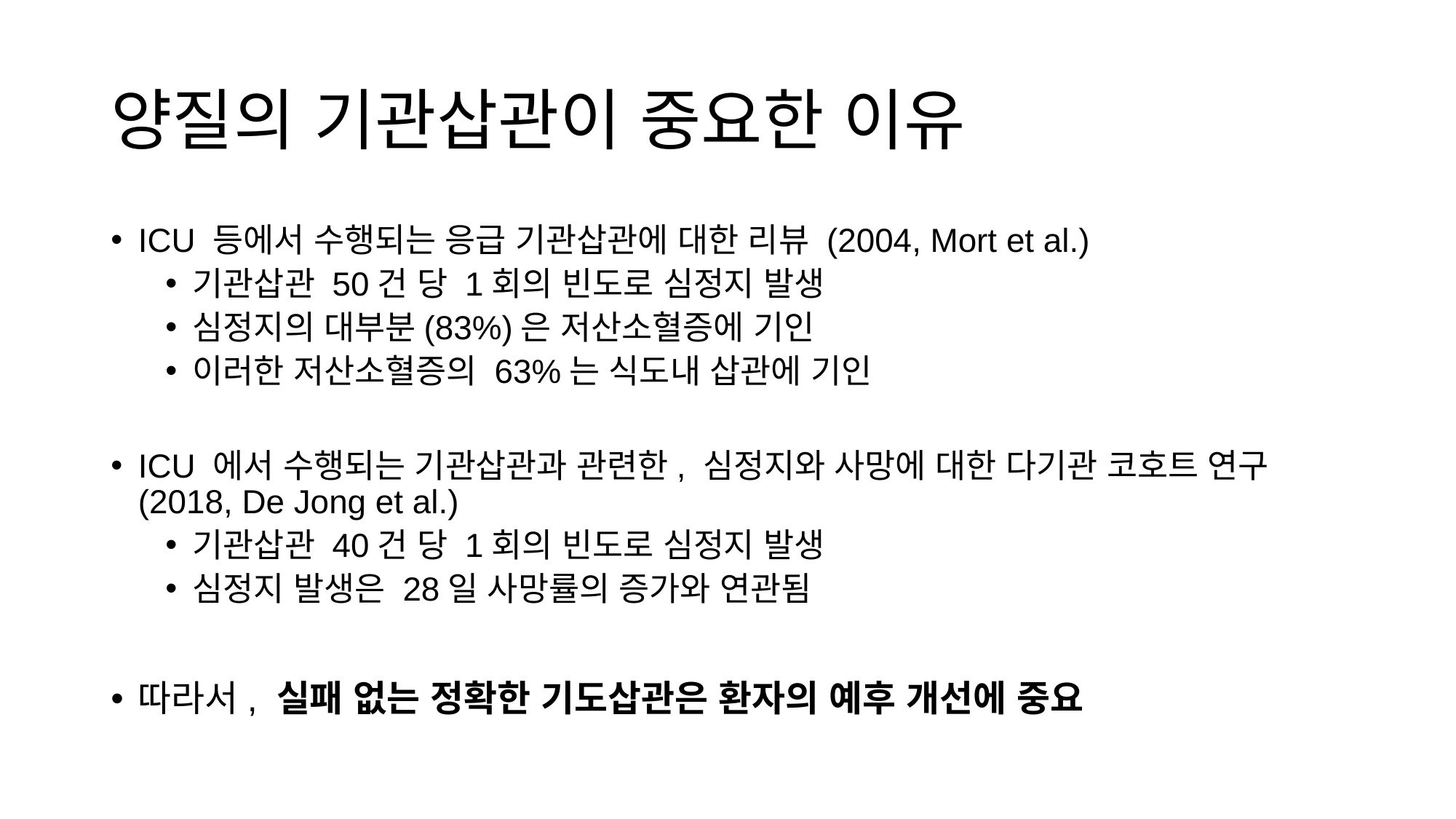

# 양질의 기관삽관이 중요한 이유
ICU 등에서 수행되는 응급 기관삽관에 대한 리뷰 (2004, Mort et al.)
기관삽관 50건 당 1회의 빈도로 심정지 발생
심정지의 대부분(83%)은 저산소혈증에 기인
이러한 저산소혈증의 63%는 식도내 삽관에 기인

ICU 에서 수행되는 기관삽관과 관련한, 심정지와 사망에 대한 다기관 코호트 연구 (2018, De Jong et al.)
기관삽관 40건 당 1회의 빈도로 심정지 발생
심정지 발생은 28일 사망률의 증가와 연관됨

따라서, 실패 없는 정확한 기도삽관은 환자의 예후 개선에 중요